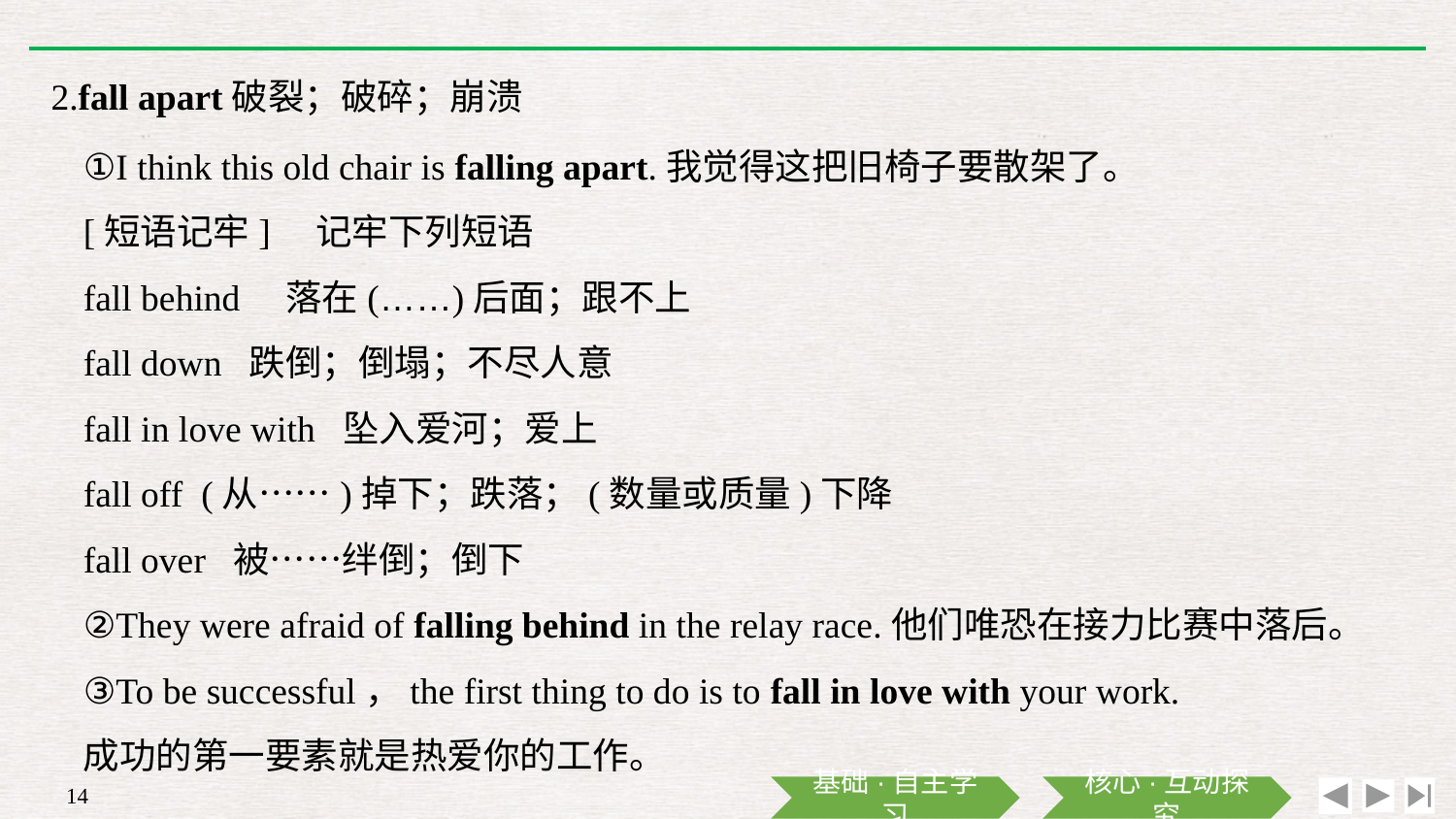

2.fall apart破裂；破碎；崩溃
①I think this old chair is falling apart.我觉得这把旧椅子要散架了。
[短语记牢]　记牢下列短语
fall behind　落在(……)后面；跟不上
fall down  跌倒；倒塌；不尽人意
fall in love with  坠入爱河；爱上
fall off  (从……)掉下；跌落；(数量或质量)下降
fall over  被……绊倒；倒下
②They were afraid of falling behind in the relay race.他们唯恐在接力比赛中落后。
③To be successful，the first thing to do is to fall in love with your work.
成功的第一要素就是热爱你的工作。